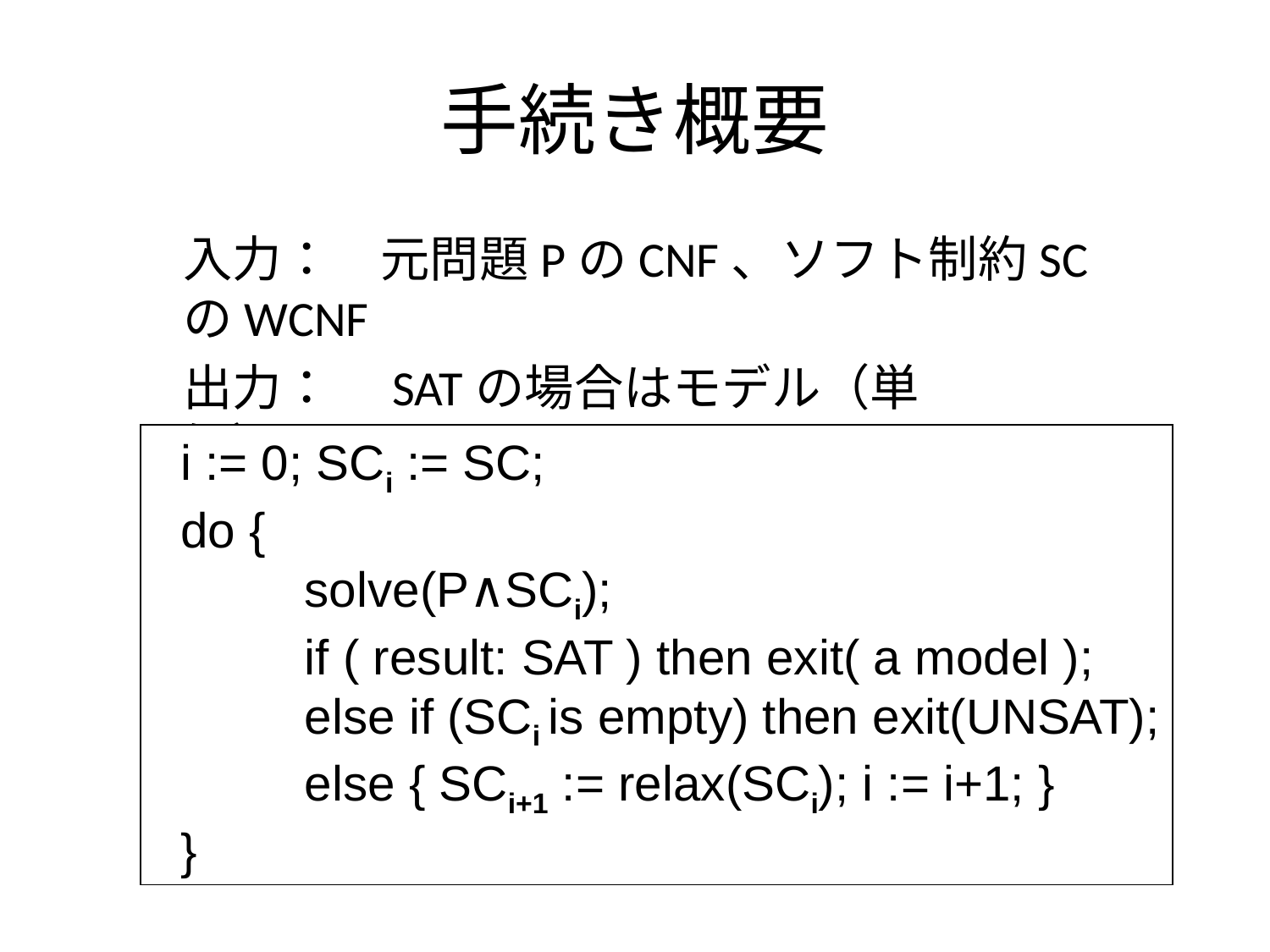

# 手続き概要
入力：　元問題PのCNF、ソフト制約SCのWCNF
出力：　SATの場合はモデル（単解）　/　UNSAT
  i := 0; SCi := SC;
  do {
           solve(P∧SCi);
           if ( result: SAT ) then exit( a model );
           else if (SCi is empty) then exit(UNSAT);
           else { SCi+1 := relax(SCi); i := i+1; }
  }